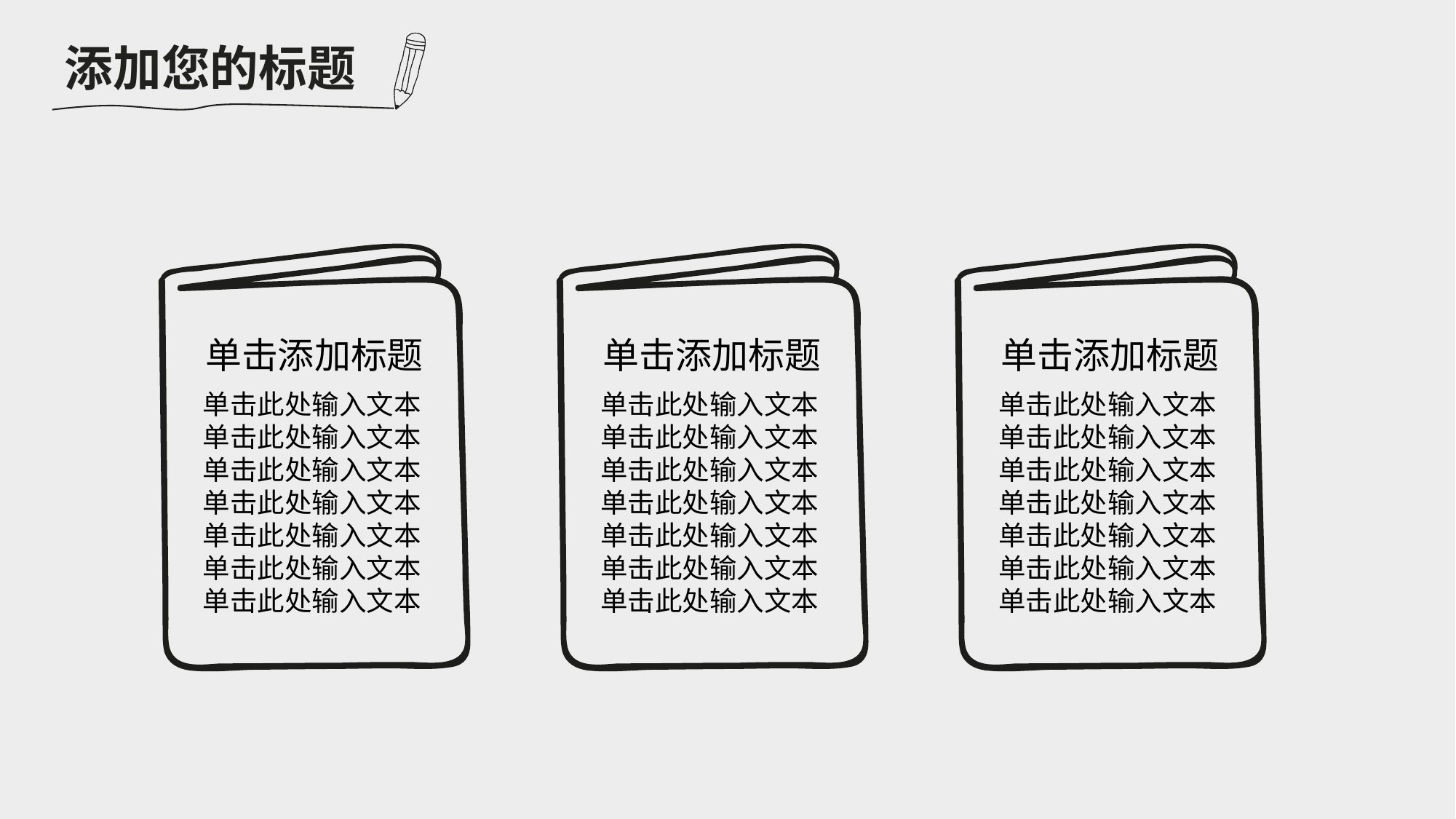

添加您的标题

单击添加标题
单击添加标题
单击添加标题
单击此处输入文本单击此处输入文本单击此处输入文本单击此处输入文本单击此处输入文本单击此处输入文本单击此处输入文本
单击此处输入文本单击此处输入文本单击此处输入文本单击此处输入文本单击此处输入文本单击此处输入文本单击此处输入文本
单击此处输入文本单击此处输入文本单击此处输入文本单击此处输入文本单击此处输入文本单击此处输入文本单击此处输入文本